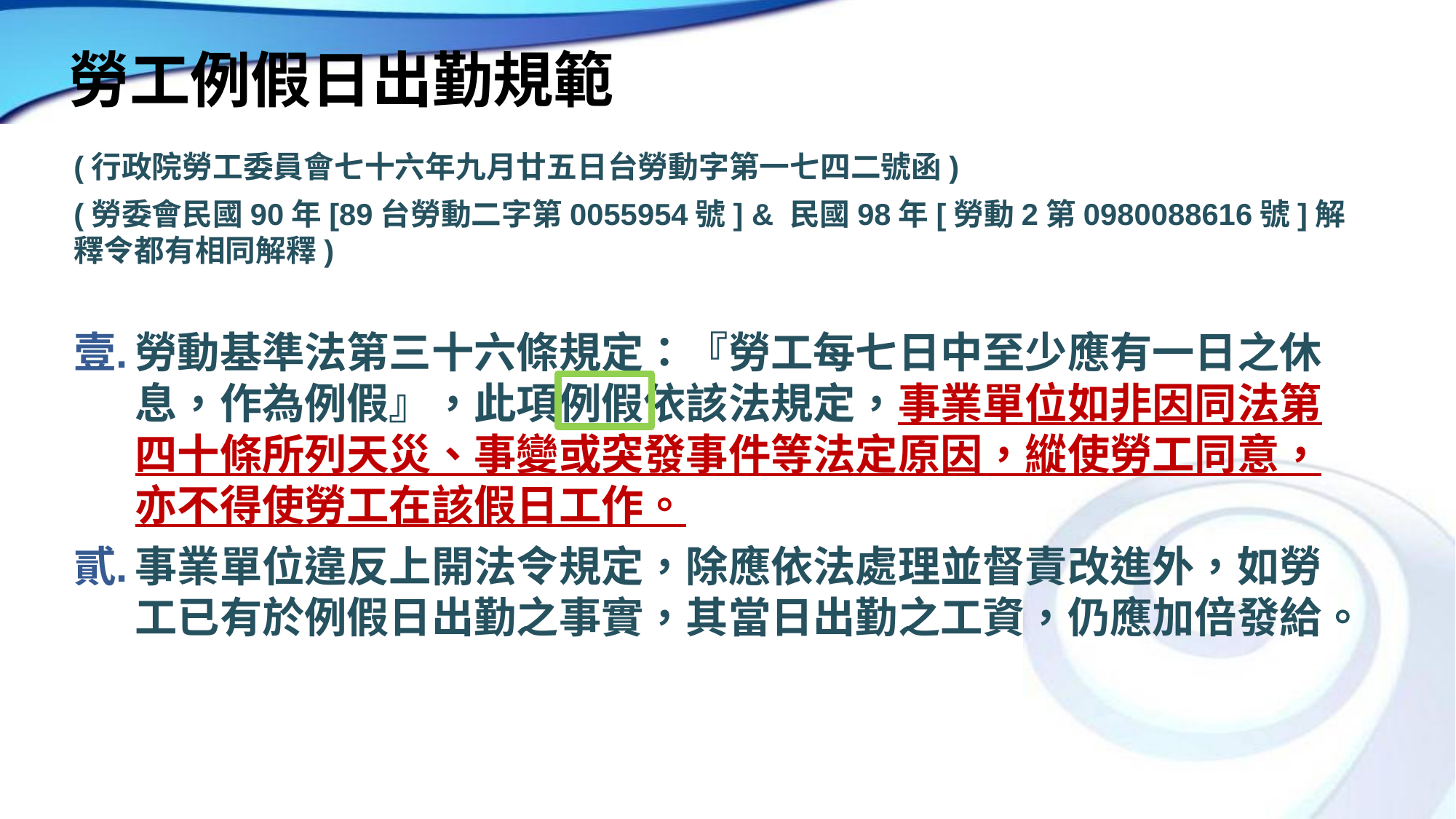

# 勞工例假日出勤規範
(行政院勞工委員會七十六年九月廿五日台勞動字第一七四二號函)
(勞委會民國90年[89台勞動二字第0055954號] & 民國98年[勞動2第0980088616號]解釋令都有相同解釋)

勞動基準法第三十六條規定：『勞工每七日中至少應有一日之休息，作為例假』，此項例假依該法規定，事業單位如非因同法第四十條所列天災、事變或突發事件等法定原因，縱使勞工同意，亦不得使勞工在該假日工作。
事業單位違反上開法令規定，除應依法處理並督責改進外，如勞工已有於例假日出勤之事實，其當日出勤之工資，仍應加倍發給。